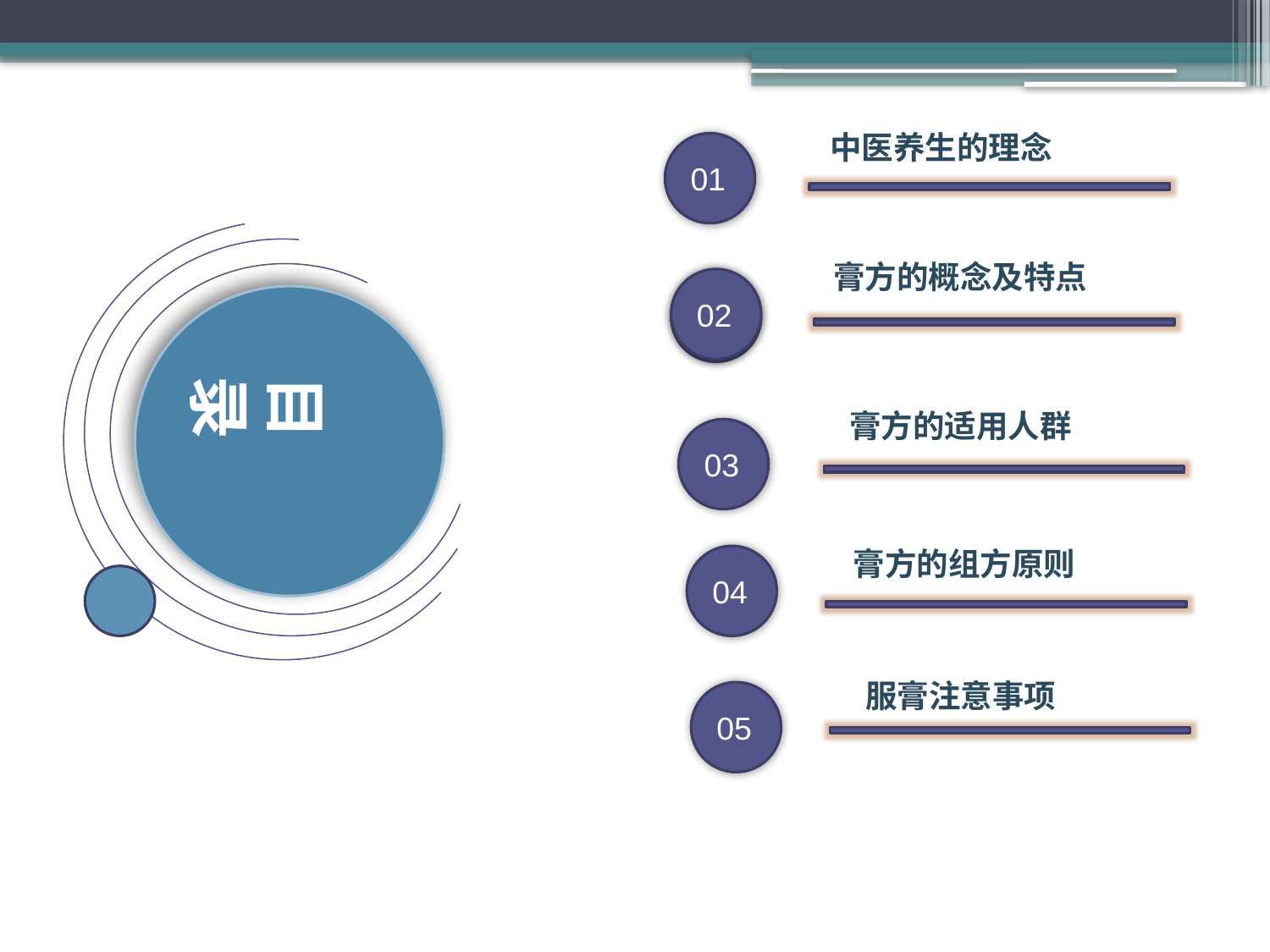

中医养生的理念
01

膏方的概念及特点

02
02

目录
膏方的适用人群
03

膏方的组方原则
04

服膏注意事项
05